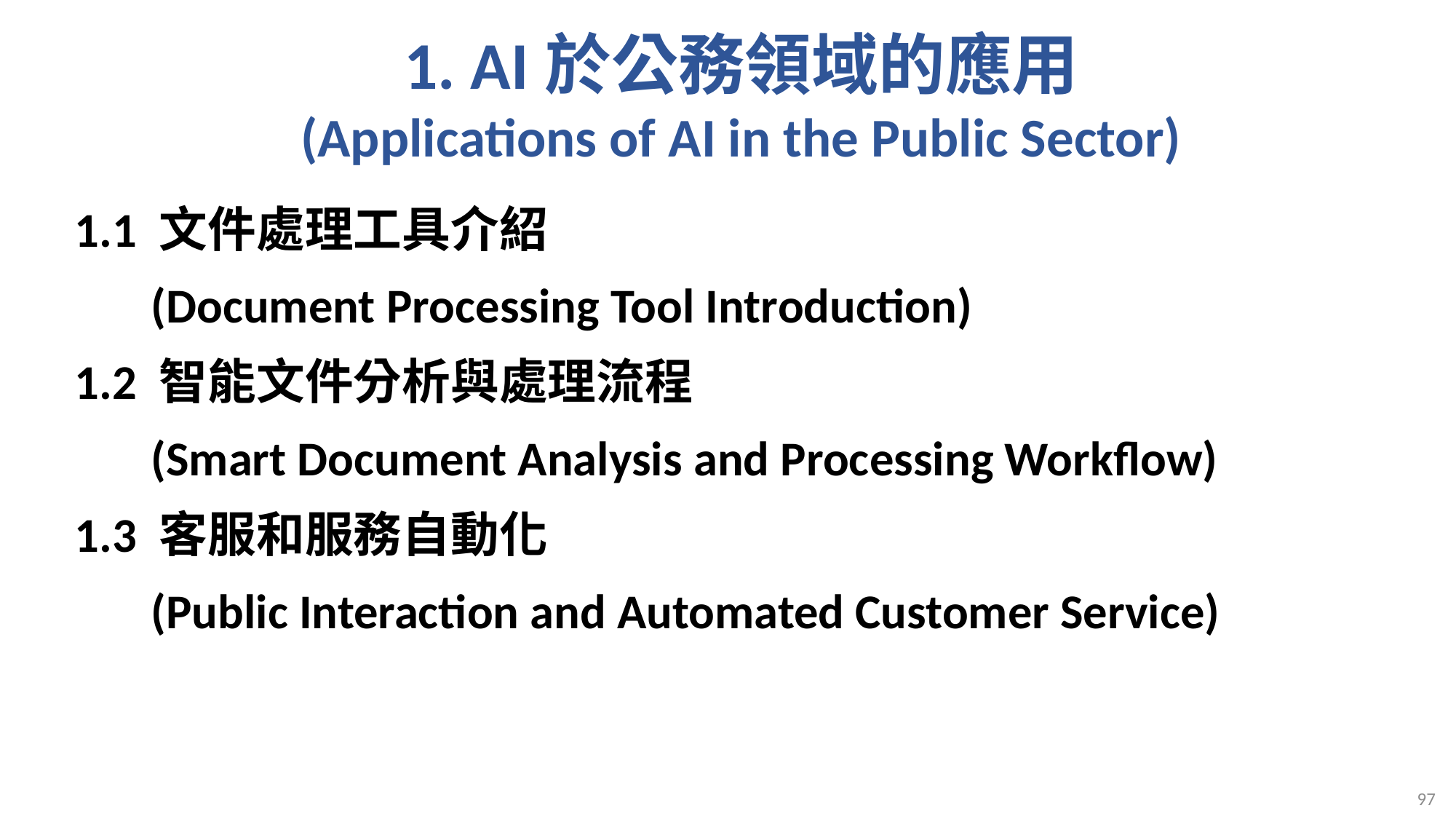

# 1. AI於公務領域的應用 (Applications of AI in the Public Sector)
1.1 文件處理工具介紹
       (Document Processing Tool Introduction)
1.2 智能文件分析與處理流程
       (Smart Document Analysis and Processing Workflow)
1.3 客服和服務自動化
       (Public Interaction and Automated Customer Service)
97